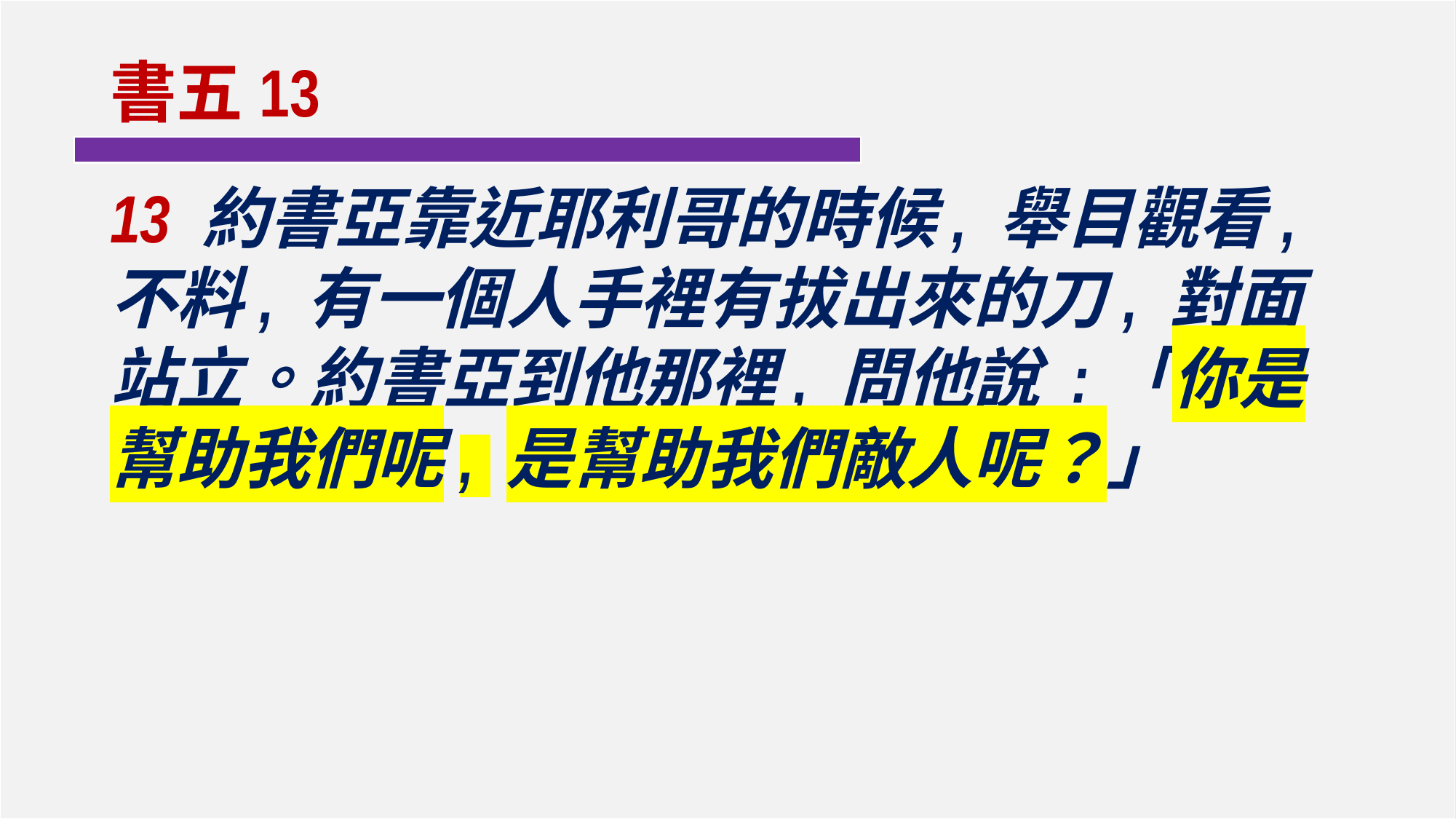

書五13

13 約書亞靠近耶利哥的時候, 舉目觀看, 不料, 有一個人手裡有拔出來的刀, 對面站立。約書亞到他那裡, 問他說 :「你是幫助我們呢, 是幫助我們敵人呢？」